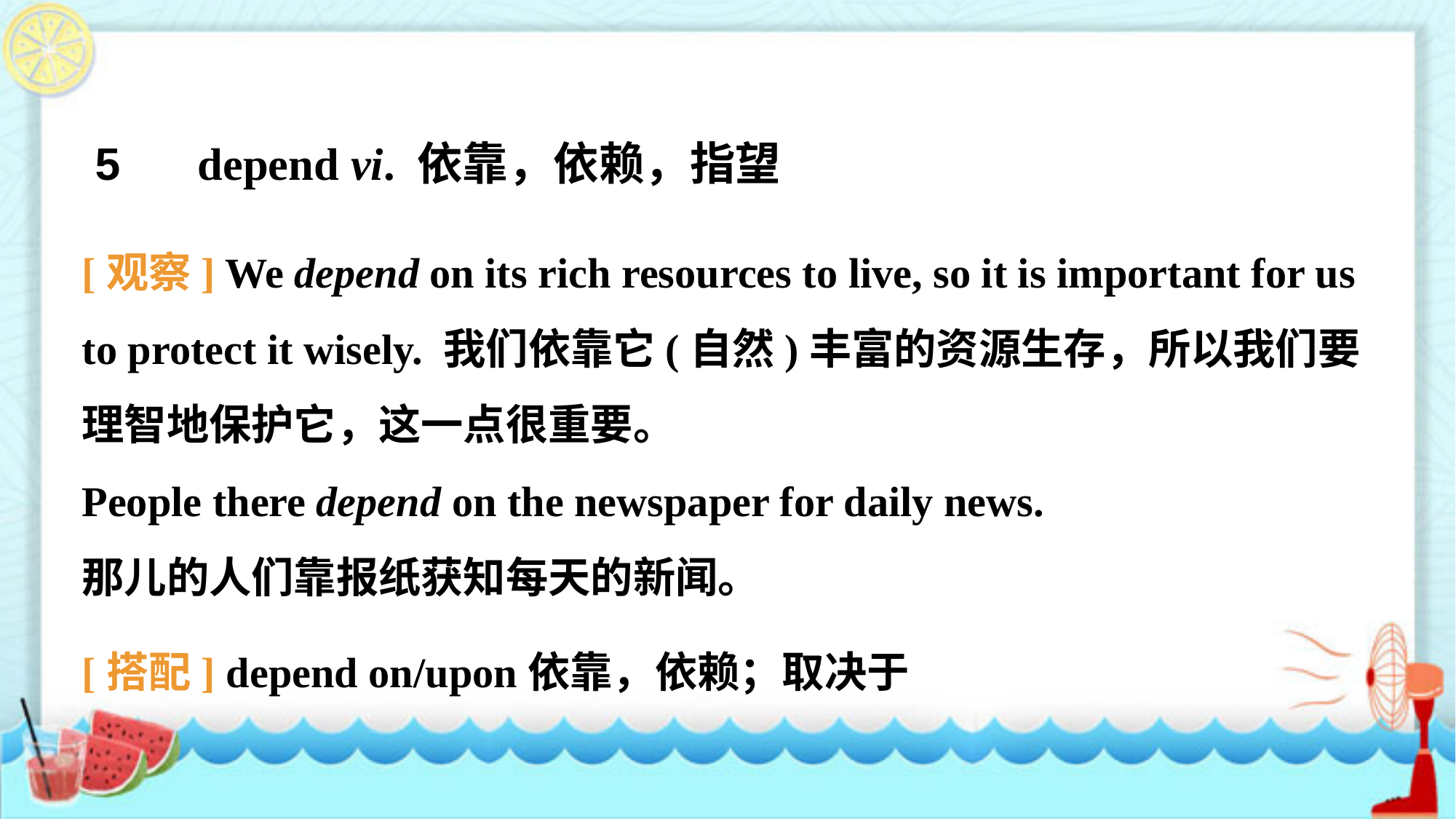

5　 depend vi. 依靠，依赖，指望
[观察] We depend on its rich resources to live, so it is important for us to protect it wisely. 我们依靠它(自然)丰富的资源生存，所以我们要理智地保护它，这一点很重要。
People there depend on the newspaper for daily news.
那儿的人们靠报纸获知每天的新闻。
[搭配] depend on/upon依靠，依赖；取决于